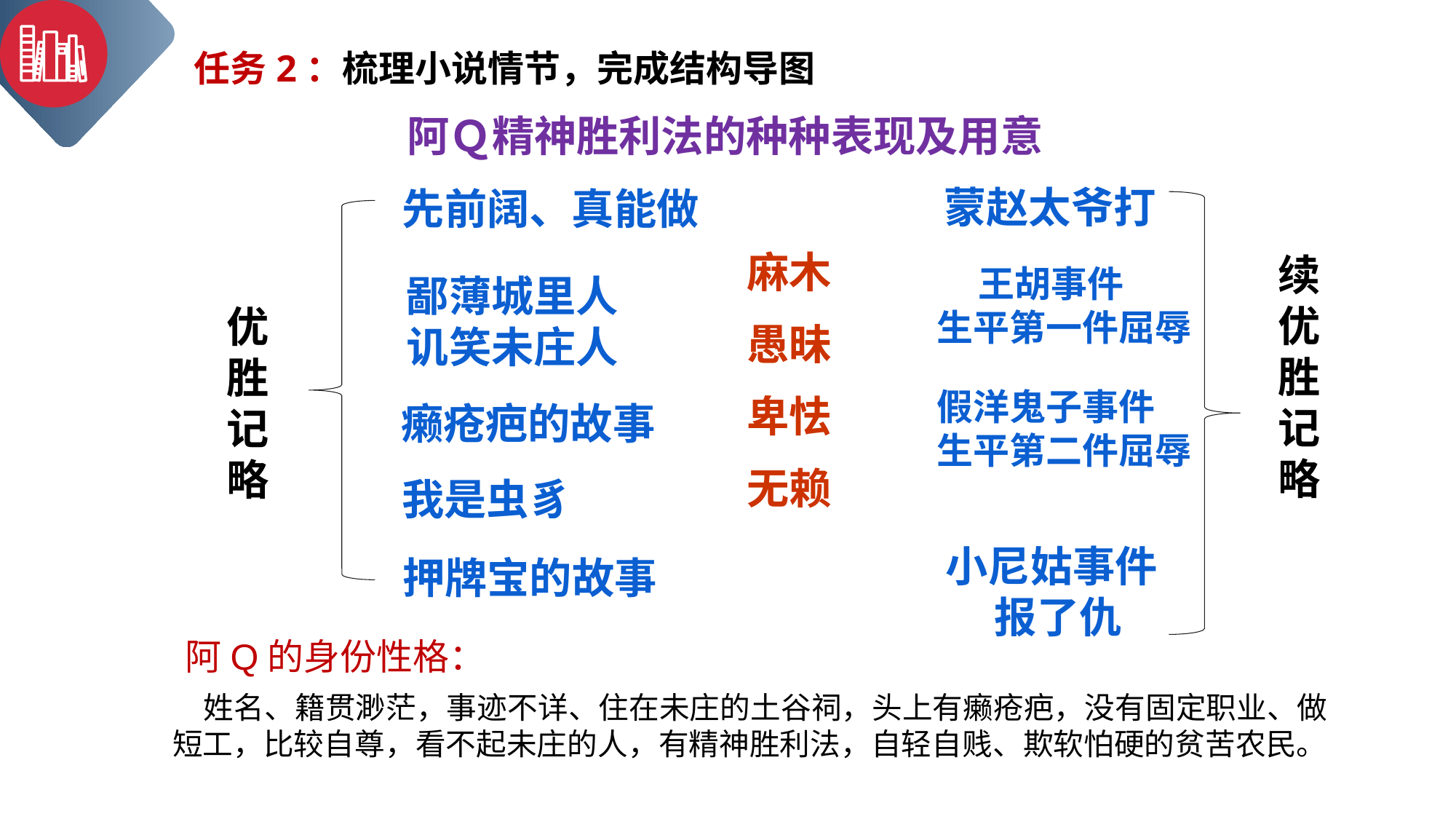

任务2：梳理小说情节，完成结构导图
阿Ｑ精神胜利法的种种表现及用意
蒙赵太爷打
先前阔、真能做

麻木
愚昧
卑怯
无赖
续优胜记略
    王胡事件
生平第一件屈辱
鄙薄城里人
讥笑未庄人
优胜记略
假洋鬼子事件
生平第二件屈辱

癞疮疤的故事
我是虫豸
小尼姑事件
    报了仇
押牌宝的故事
阿Q的身份性格：
    姓名、籍贯渺茫，事迹不详、住在未庄的土谷祠，头上有癞疮疤，没有固定职业、做短工，比较自尊，看不起未庄的人，有精神胜利法，自轻自贱、欺软怕硬的贫苦农民。